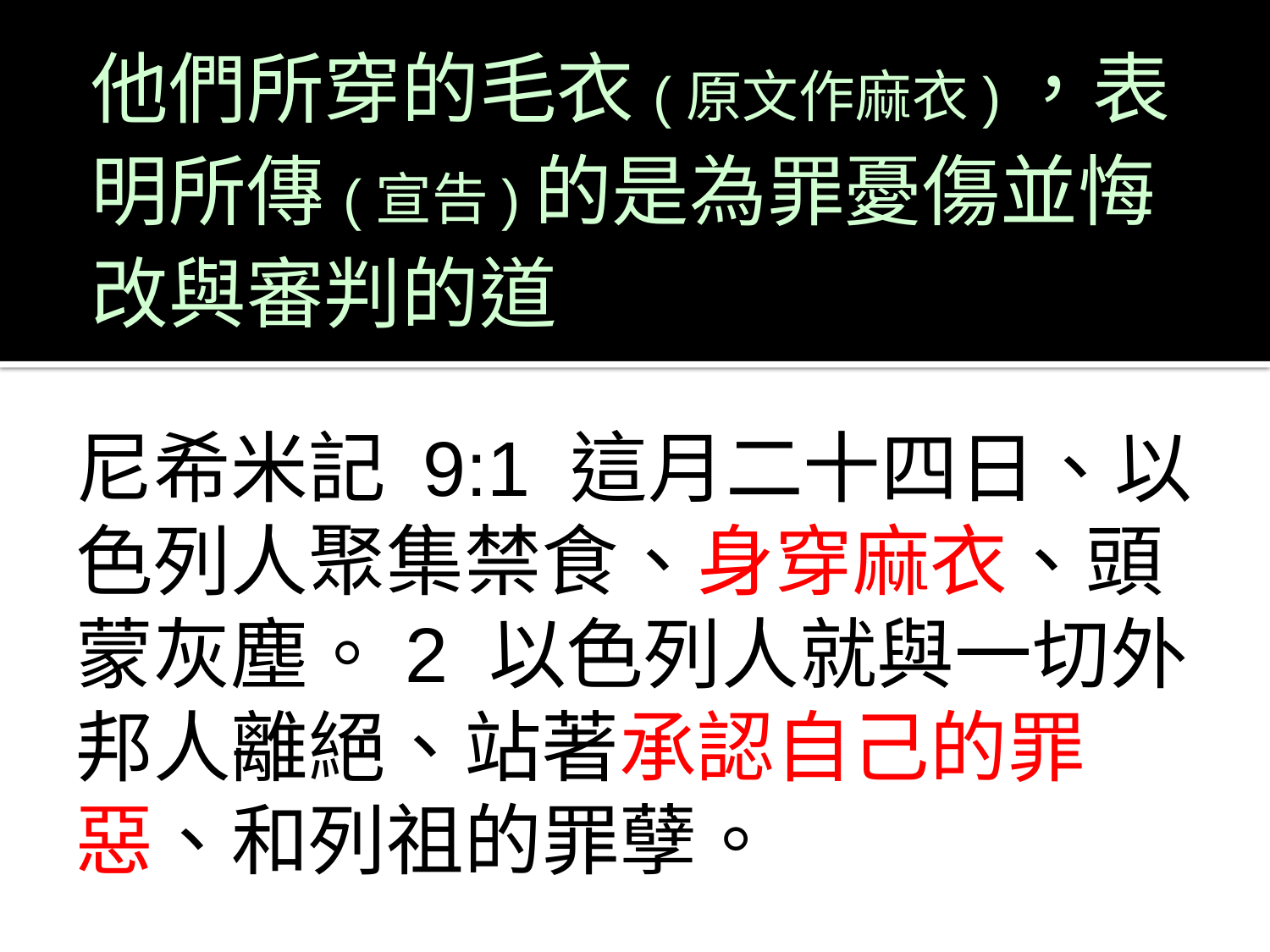

# 他們所穿的毛衣(原文作麻衣)，表明所傳(宣告)的是為罪憂傷並悔改與審判的道
尼希米記 9:1 這月二十四日、以色列人聚集禁食、身穿麻衣、頭蒙灰塵。2 以色列人就與一切外邦人離絕、站著承認自己的罪惡、和列祖的罪孽。